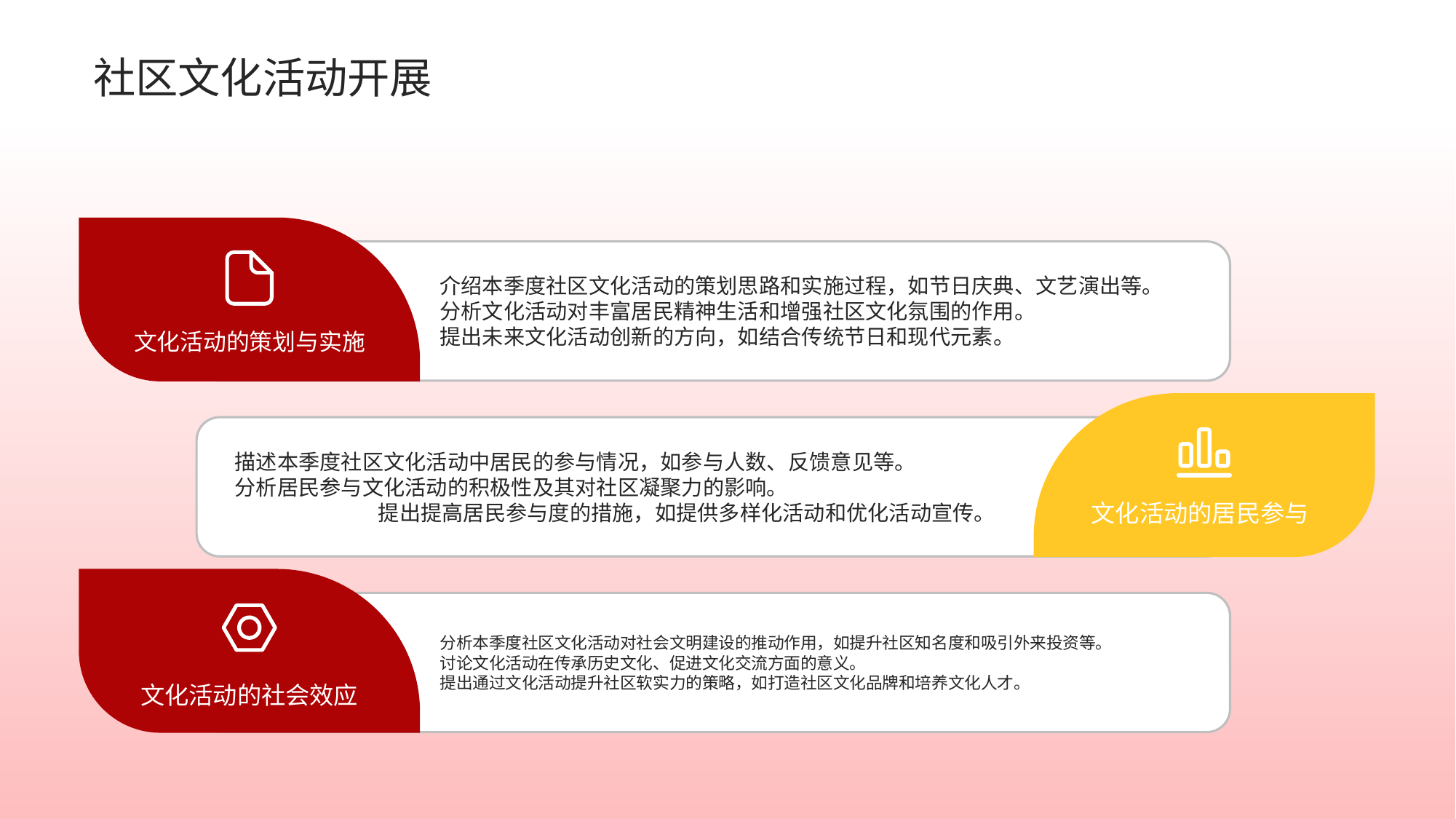

社区文化活动开展

介绍本季度社区文化活动的策划思路和实施过程，如节日庆典、文艺演出等。
分析文化活动对丰富居民精神生活和增强社区文化氛围的作用。
提出未来文化活动创新的方向，如结合传统节日和现代元素。
文化活动的策划与实施

描述本季度社区文化活动中居民的参与情况，如参与人数、反馈意见等。
分析居民参与文化活动的积极性及其对社区凝聚力的影响。
提出提高居民参与度的措施，如提供多样化活动和优化活动宣传。
文化活动的居民参与

分析本季度社区文化活动对社会文明建设的推动作用，如提升社区知名度和吸引外来投资等。
讨论文化活动在传承历史文化、促进文化交流方面的意义。
提出通过文化活动提升社区软实力的策略，如打造社区文化品牌和培养文化人才。
文化活动的社会效应